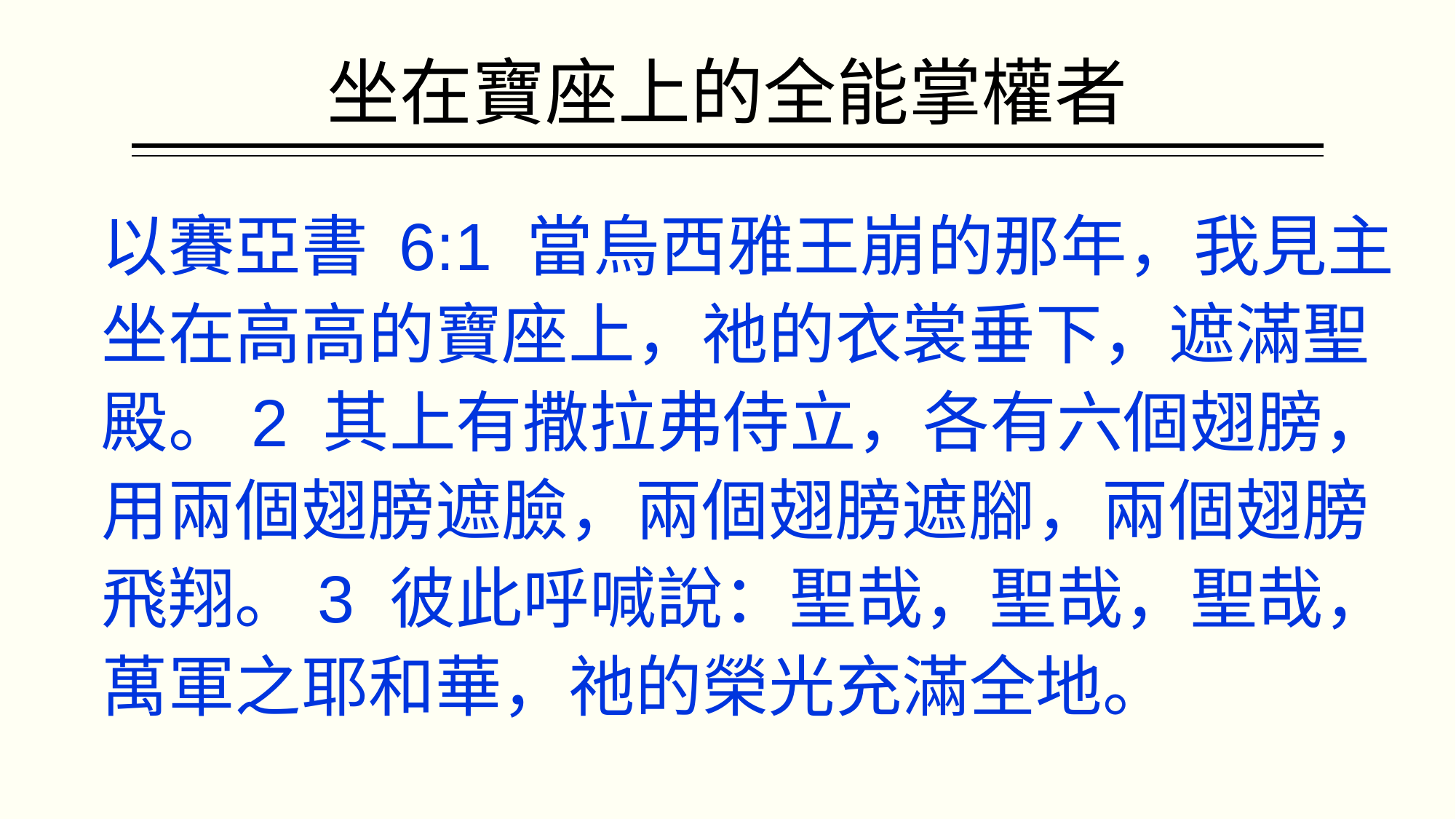

# 坐在寶座上的全能掌權者
以賽亞書 6:1 當烏西雅王崩的那年，我見主坐在高高的寶座上，祂的衣裳垂下，遮滿聖殿。2 其上有撒拉弗侍立，各有六個翅膀，用兩個翅膀遮臉，兩個翅膀遮腳，兩個翅膀飛翔。3 彼此呼喊說：聖哉，聖哉，聖哉，萬軍之耶和華，祂的榮光充滿全地。